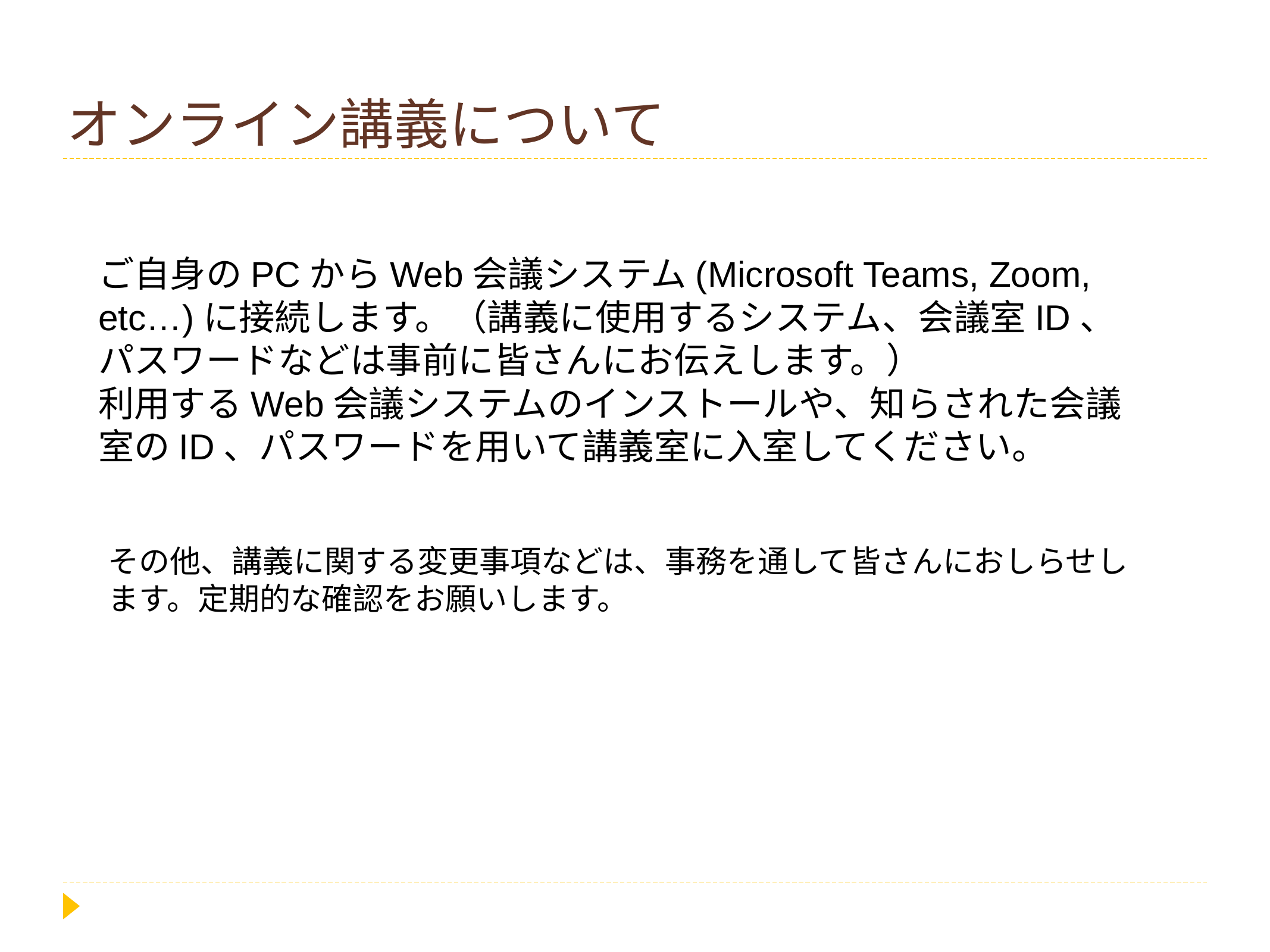

# オンライン講義について
ご自身のPCからWeb会議システム(Microsoft Teams, Zoom, etc…)に接続します。（講義に使用するシステム、会議室ID、パスワードなどは事前に皆さんにお伝えします。）
利用するWeb会議システムのインストールや、知らされた会議室のID、パスワードを用いて講義室に入室してください。
その他、講義に関する変更事項などは、事務を通して皆さんにおしらせします。定期的な確認をお願いします。